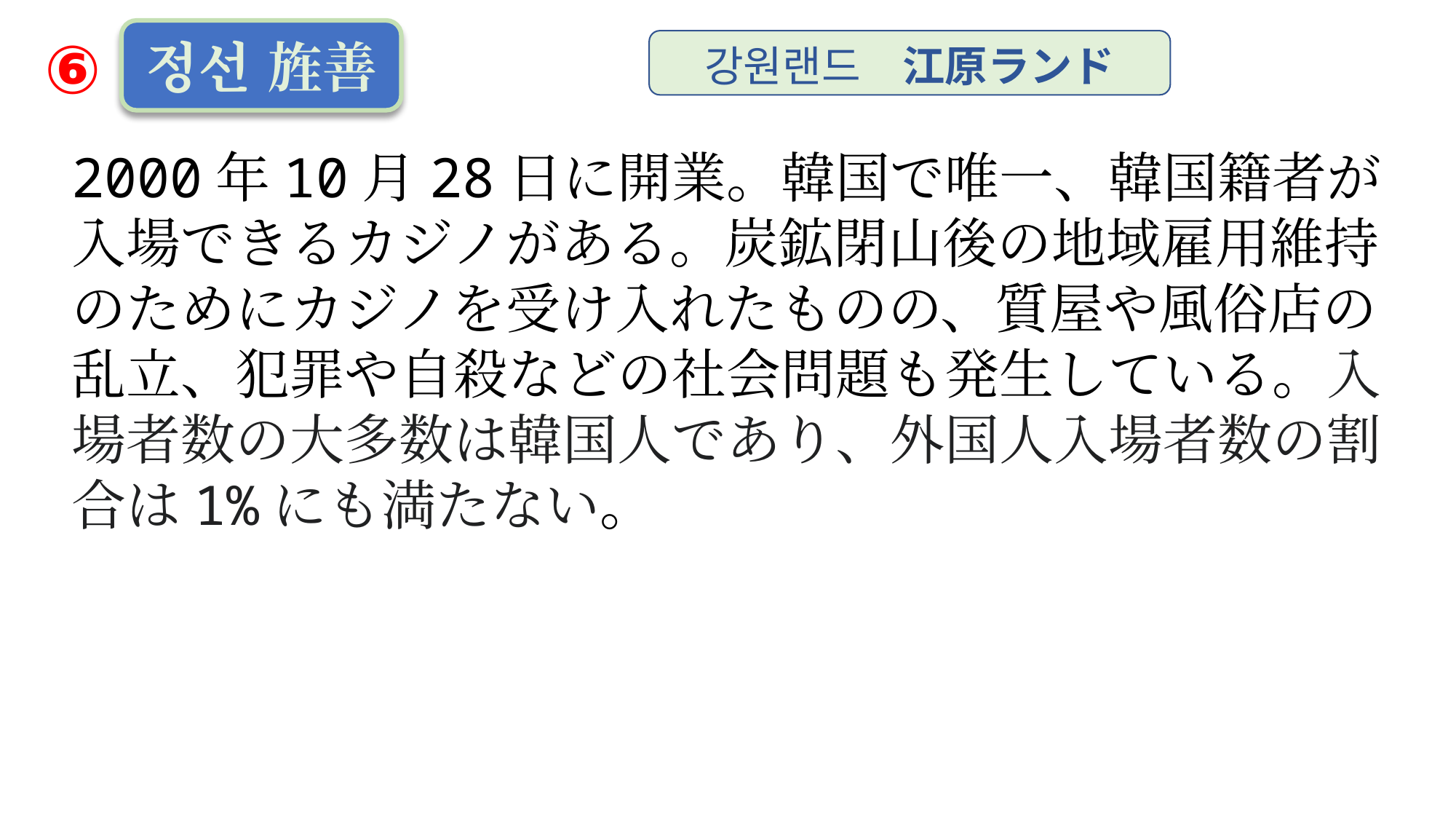

# ⑥
정선 旌善
강원랜드　江原ランド
2000年10月28日に開業。韓国で唯一、韓国籍者が入場できるカジノがある。炭鉱閉山後の地域雇用維持のためにカジノを受け入れたものの、質屋や風俗店の乱立、犯罪や自殺などの社会問題も発生している。入場者数の大多数は韓国人であり、外国人入場者数の割合は1%にも満たない。